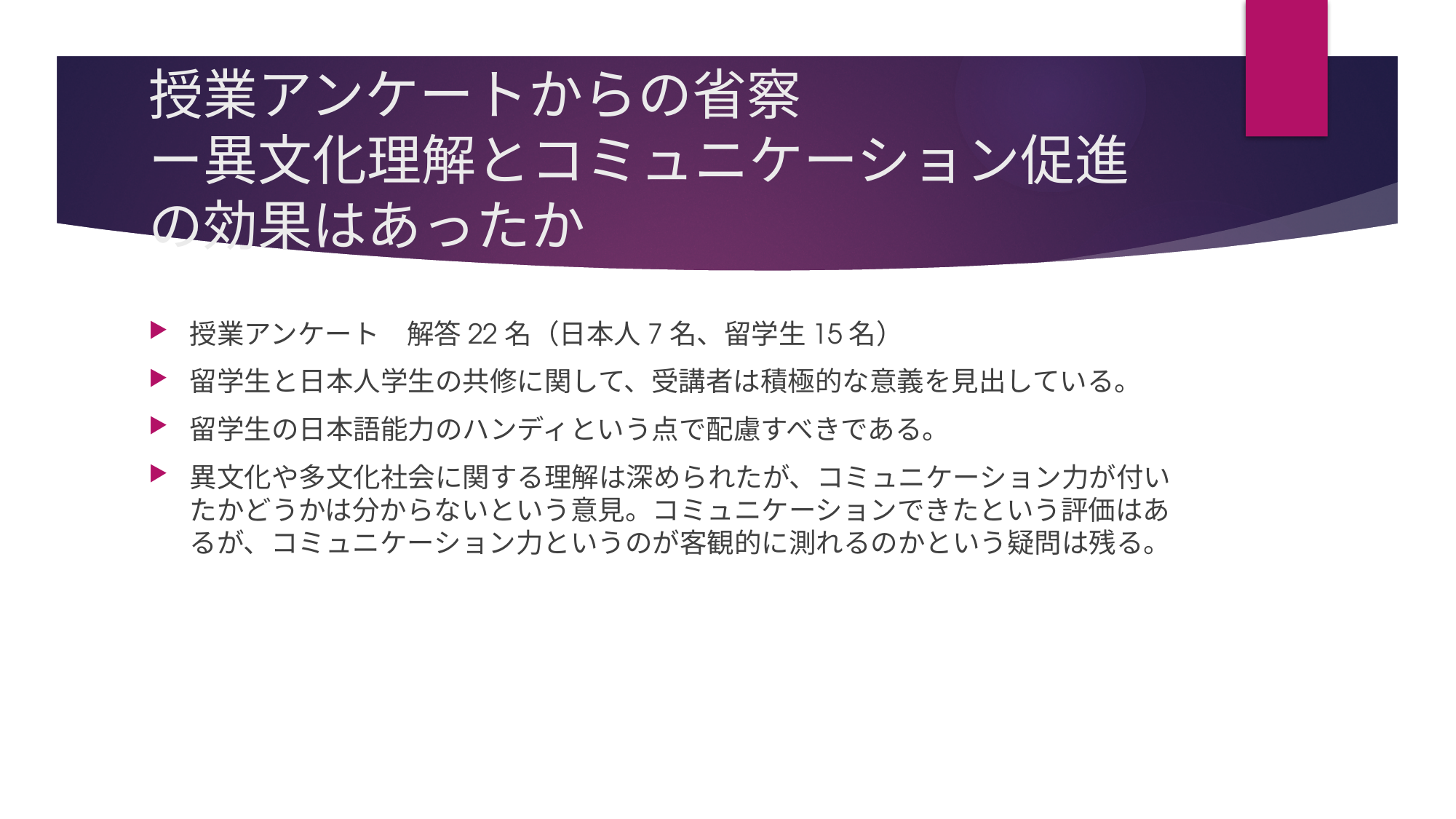

# 授業アンケートからの省察 ー異文化理解とコミュニケーション促進の効果はあったか
授業アンケート　解答22名（日本人7名、留学生15名）
留学生と日本人学生の共修に関して、受講者は積極的な意義を見出している。
留学生の日本語能力のハンディという点で配慮すべきである。
異文化や多文化社会に関する理解は深められたが、コミュニケーション力が付いたかどうかは分からないという意見。コミュニケーションできたという評価はあるが、コミュニケーション力というのが客観的に測れるのかという疑問は残る。